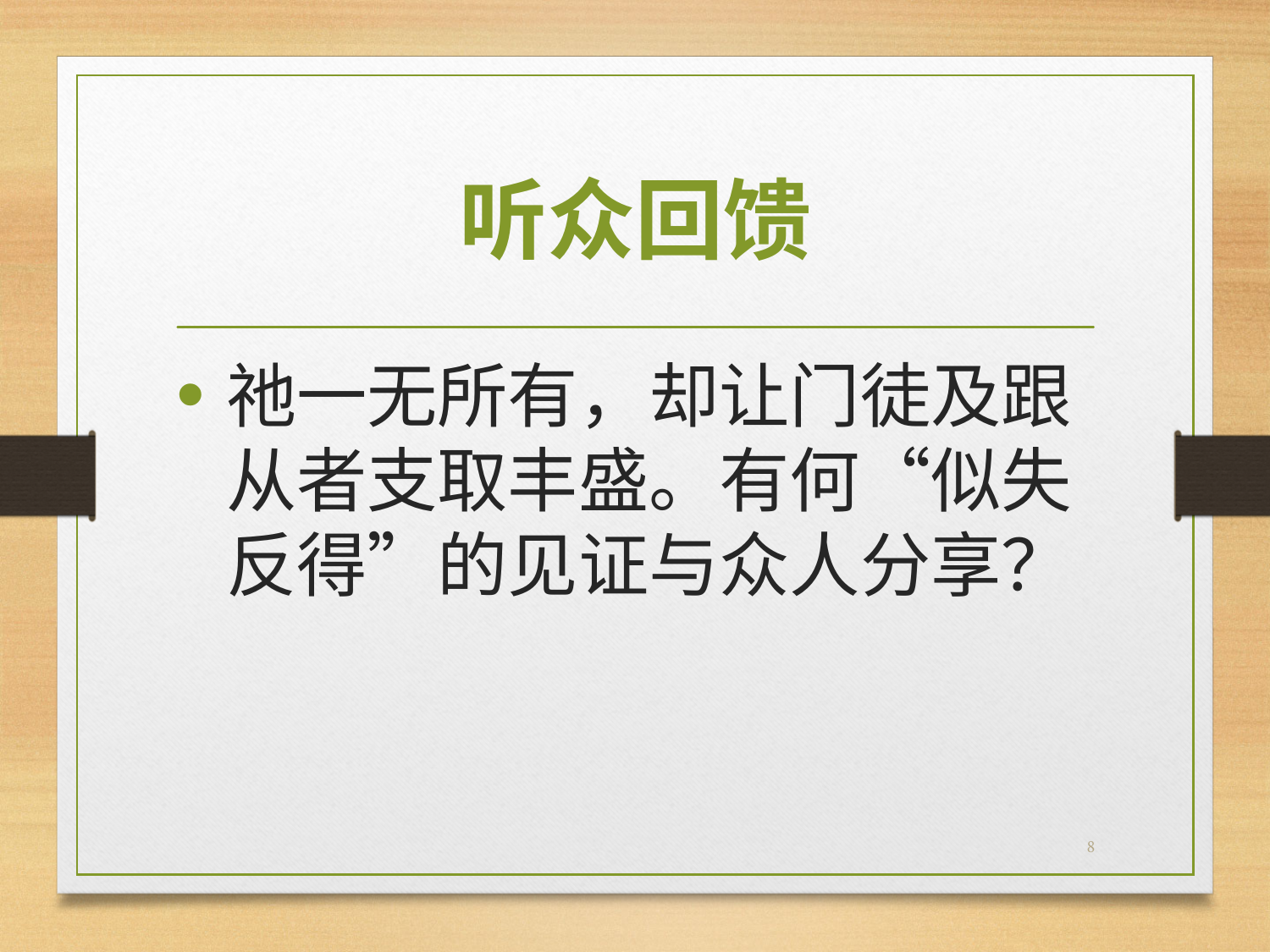

# 听众回馈
祂一无所有，却让门徒及跟从者支取丰盛。有何“似失反得”的见证与众人分享？
8